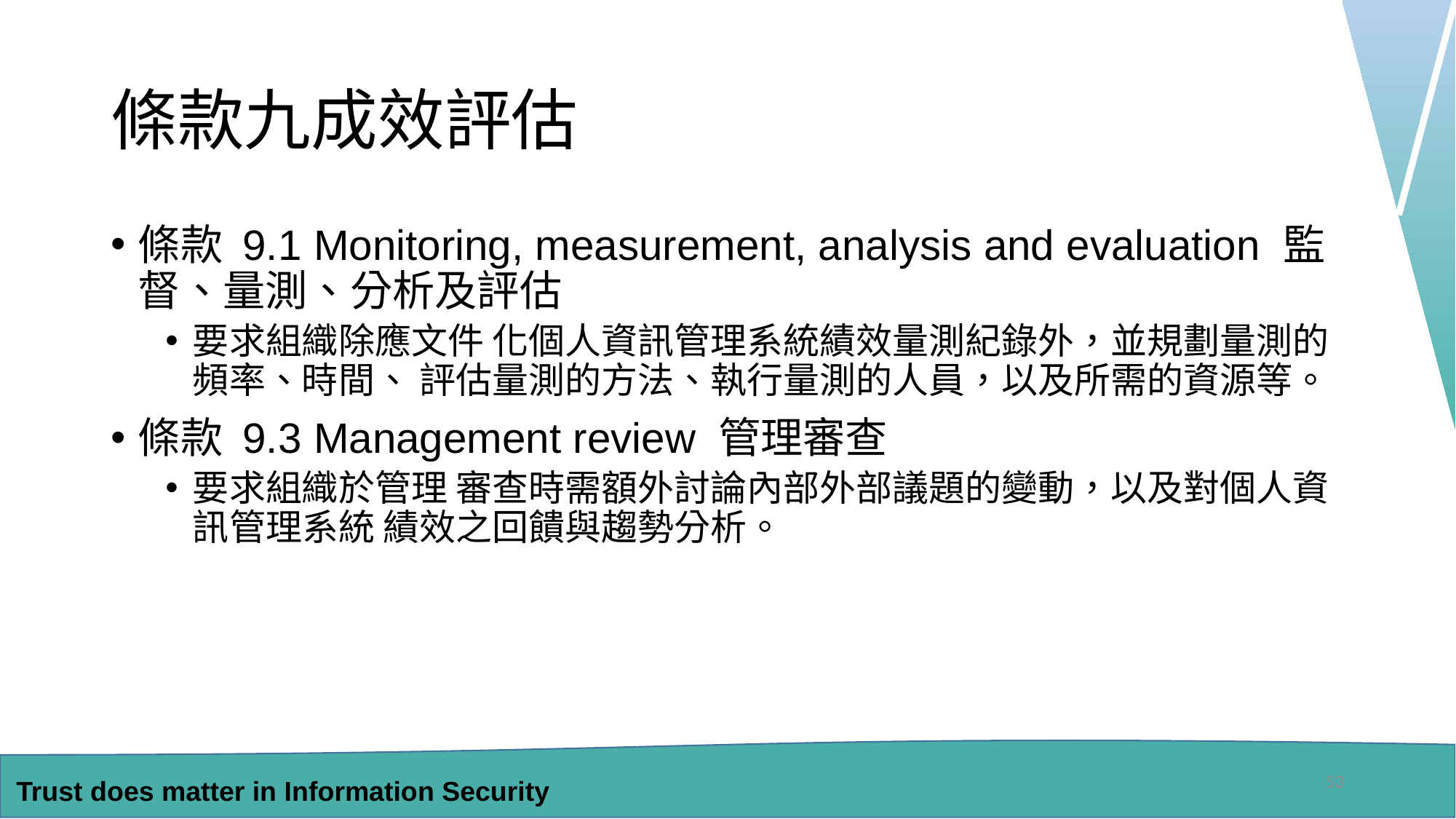

# 條款九成效評估
條款 9.1 Monitoring, measurement, analysis and evaluation 監督、量測、分析及評估
要求組織除應文件 化個人資訊管理系統績效量測紀錄外，並規劃量測的頻率、時間、 評估量測的方法、執行量測的人員，以及所需的資源等。
條款 9.3 Management review 管理審查
要求組織於管理 審查時需額外討論內部外部議題的變動，以及對個人資訊管理系統 績效之回饋與趨勢分析。

53